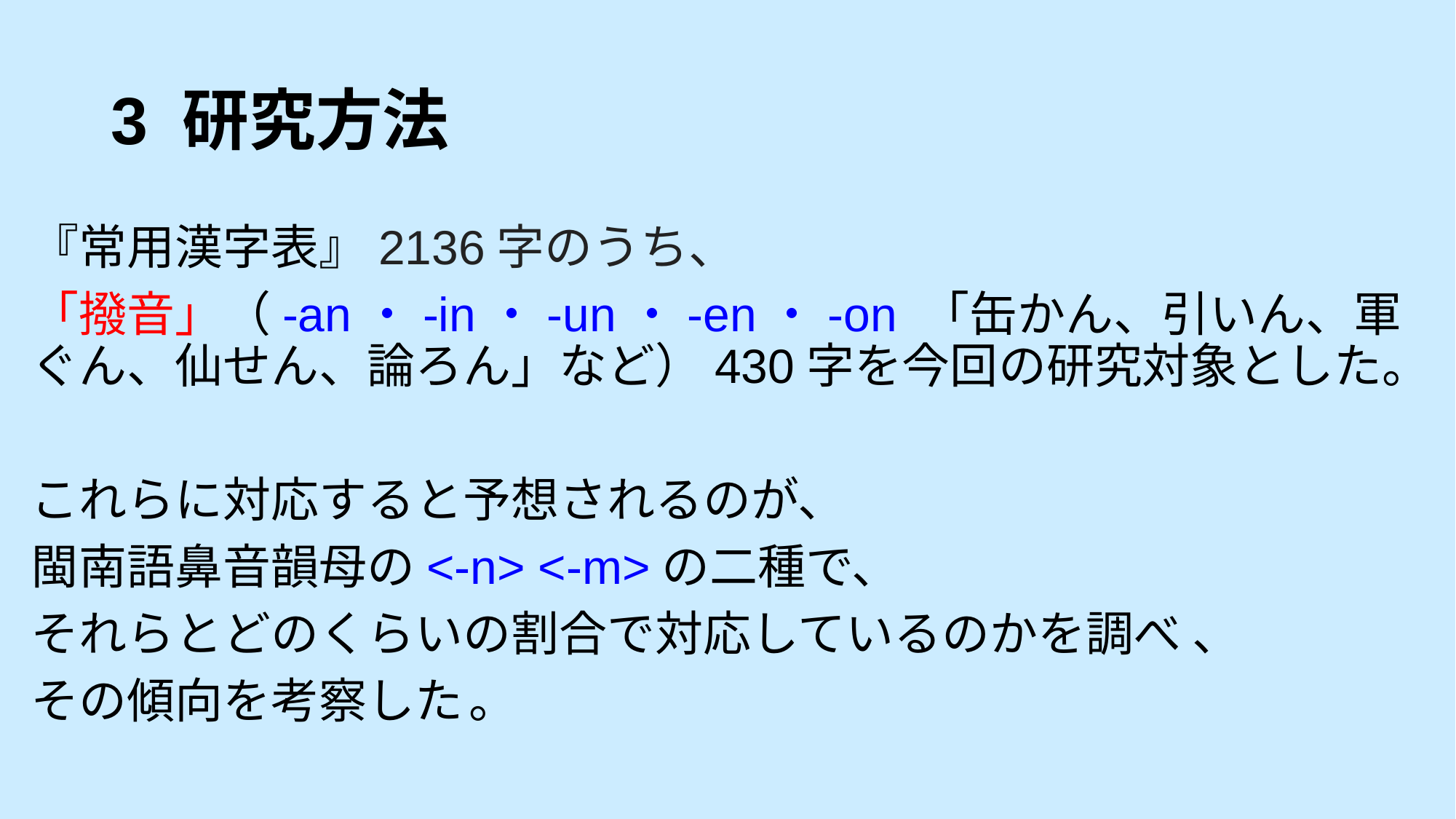

# 3 研究方法
『常用漢字表』2136字のうち、
「撥音」（-an・-in・-un・-en・-on 「缶かん、引いん、軍ぐん、仙せん、論ろん」など）430字を今回の研究対象とした。

これらに対応すると予想されるのが、
閩南語鼻音韻母の<-n> <-m>の二種で、
それらとどのくらいの割合で対応しているのかを調べ 、
その傾向を考察した 。